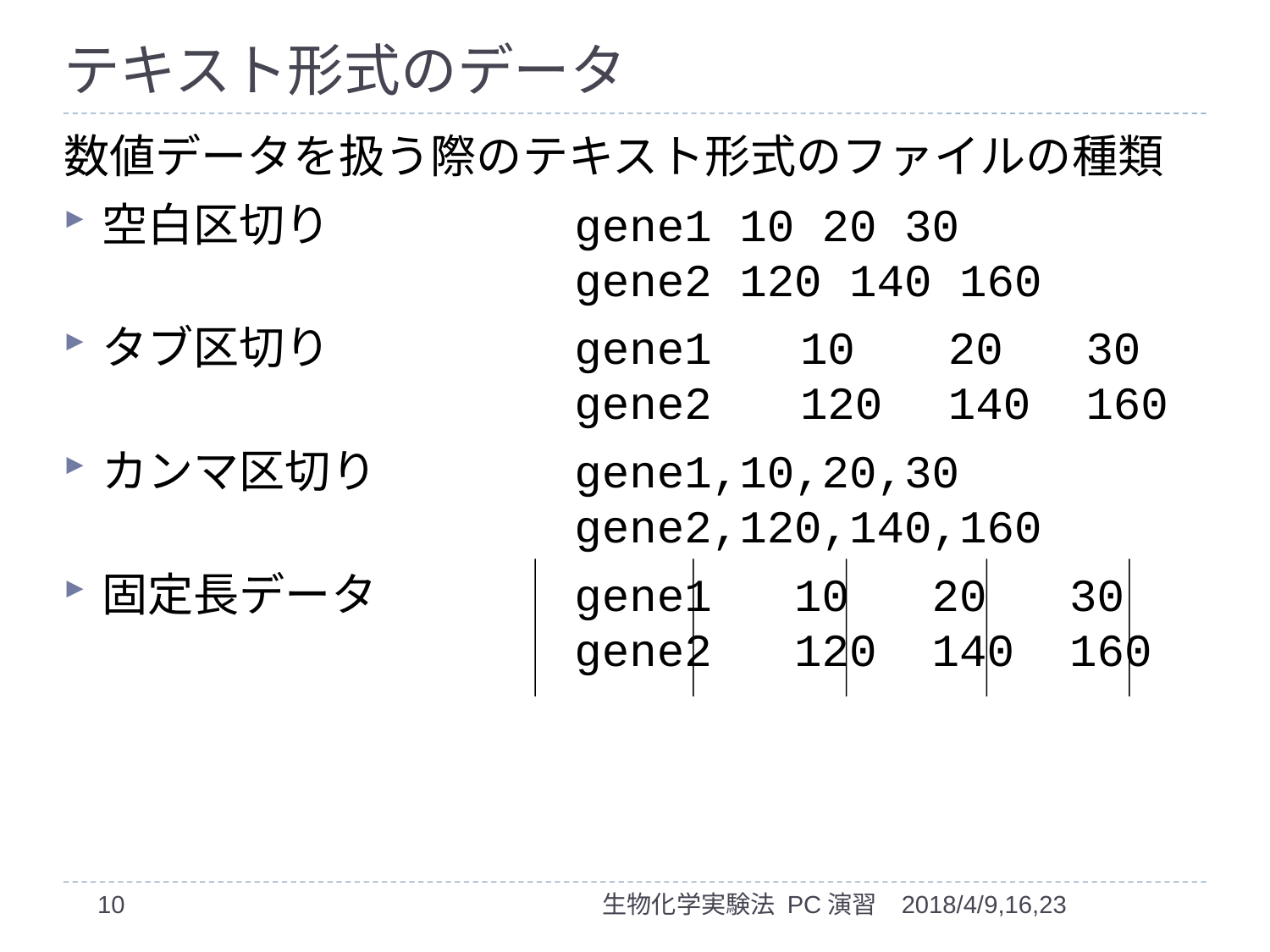

# テキスト形式のデータ
数値データを扱う際のテキスト形式のファイルの種類
空白区切り	gene1 10 20 30
	gene2 120 140 160
タブ区切り	gene1	10	20	30
 	gene2	120	140	160
カンマ区切り	gene1,10,20,30
	gene2,120,140,160
固定長データ	gene1   10   20   30
	gene2   120  140  160

10
生物化学実験法 PC演習
2018/4/9,16,23